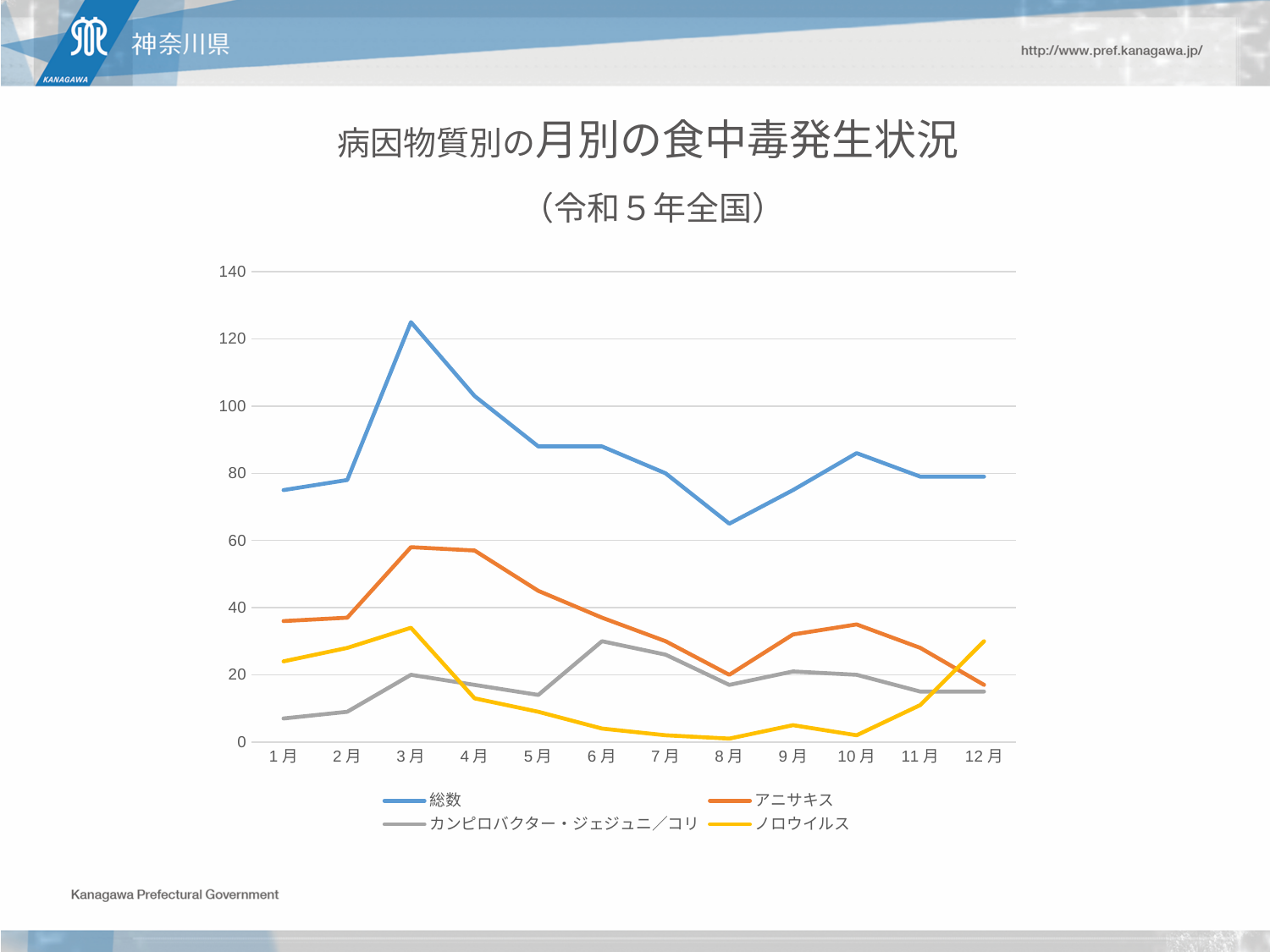

病因物質別の月別の食中毒発生状況
（令和５年全国）

### Chart

| Category | 総数 | アニサキス | カンピロバクター・ジェジュニ／コリ | ノロウイルス |
|---|---|---|---|---|
| 1月 | 75.0 | 36.0 | 7.0 | 24.0 |
| 2月 | 78.0 | 37.0 | 9.0 | 28.0 |
| 3月 | 125.0 | 58.0 | 20.0 | 34.0 |
| 4月 | 103.0 | 57.0 | 17.0 | 13.0 |
| 5月 | 88.0 | 45.0 | 14.0 | 9.0 |
| 6月 | 88.0 | 37.0 | 30.0 | 4.0 |
| 7月 | 80.0 | 30.0 | 26.0 | 2.0 |
| 8月 | 65.0 | 20.0 | 17.0 | 1.0 |
| 9月 | 75.0 | 32.0 | 21.0 | 5.0 |
| 10月 | 86.0 | 35.0 | 20.0 | 2.0 |
| 11月 | 79.0 | 28.0 | 15.0 | 11.0 |
| 12月 | 79.0 | 17.0 | 15.0 | 30.0 |